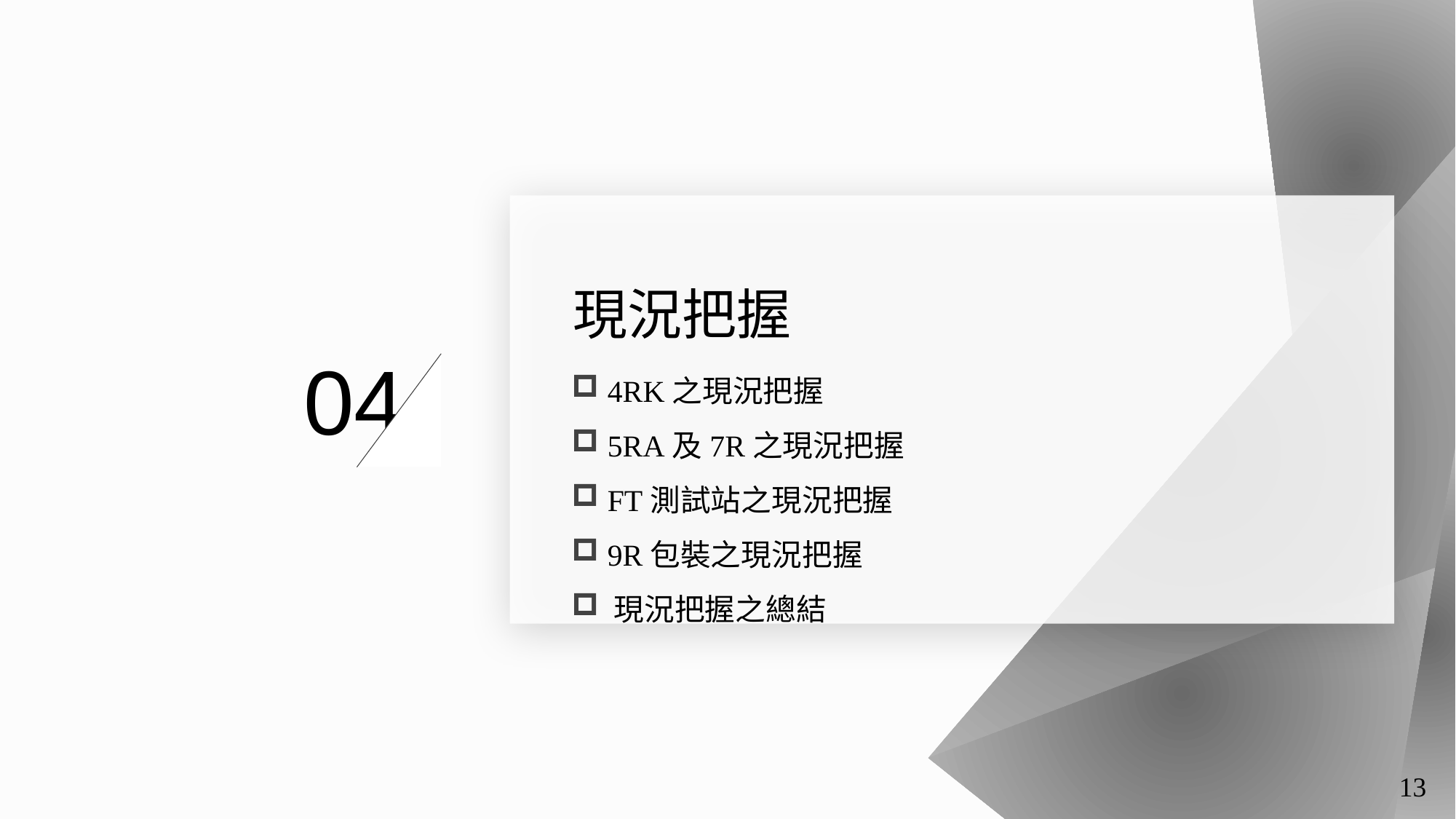

現況把握
04
 4RK之現況把握
 5RA及7R之現況把握
 FT測試站之現況把握
 9R包裝之現況把握
 現況把握之總結

13